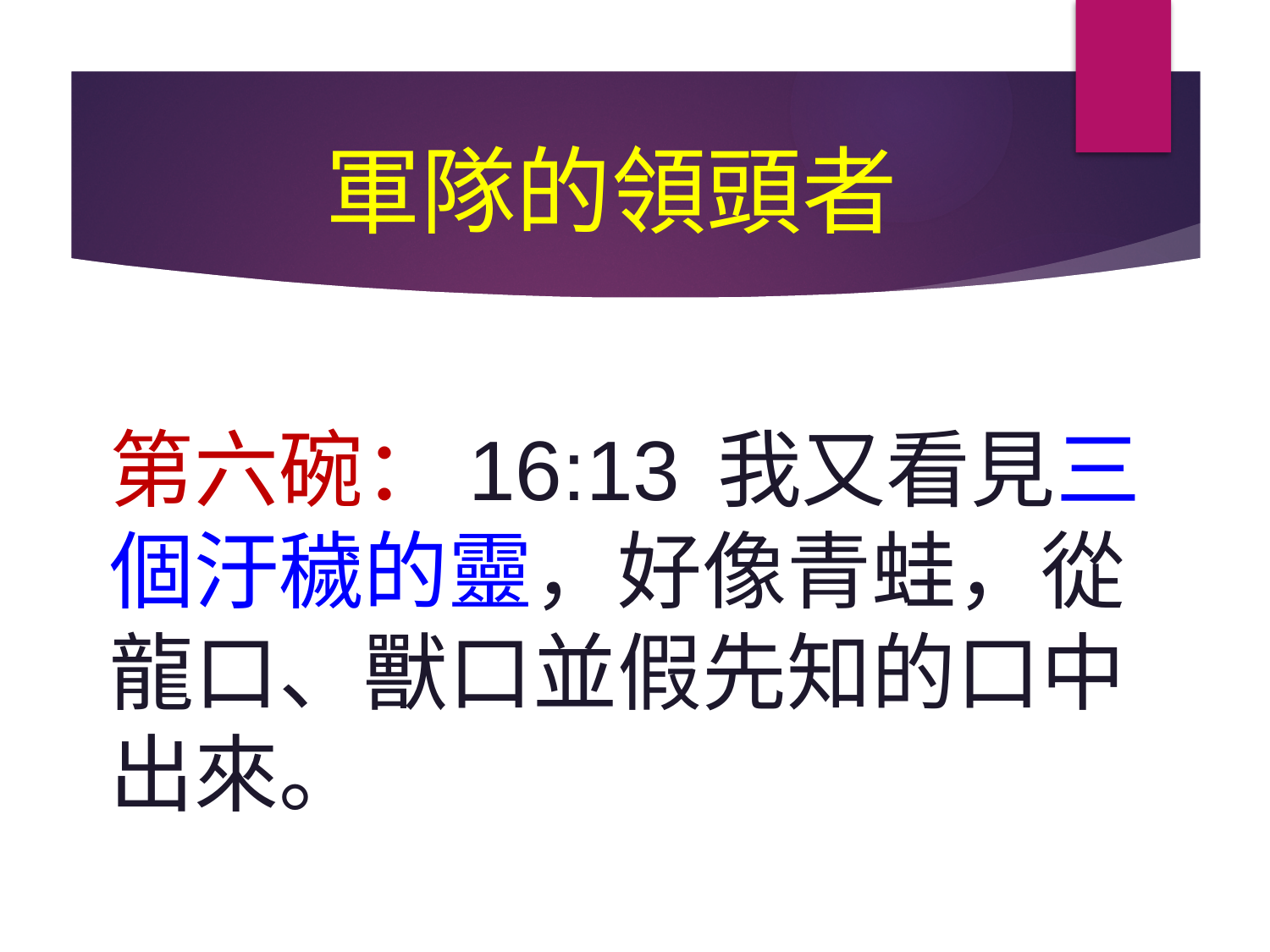

# 軍隊的領頭者
第六碗：16:13 我又看見三個汙穢的靈，好像青蛙，從龍口、獸口並假先知的口中出來。